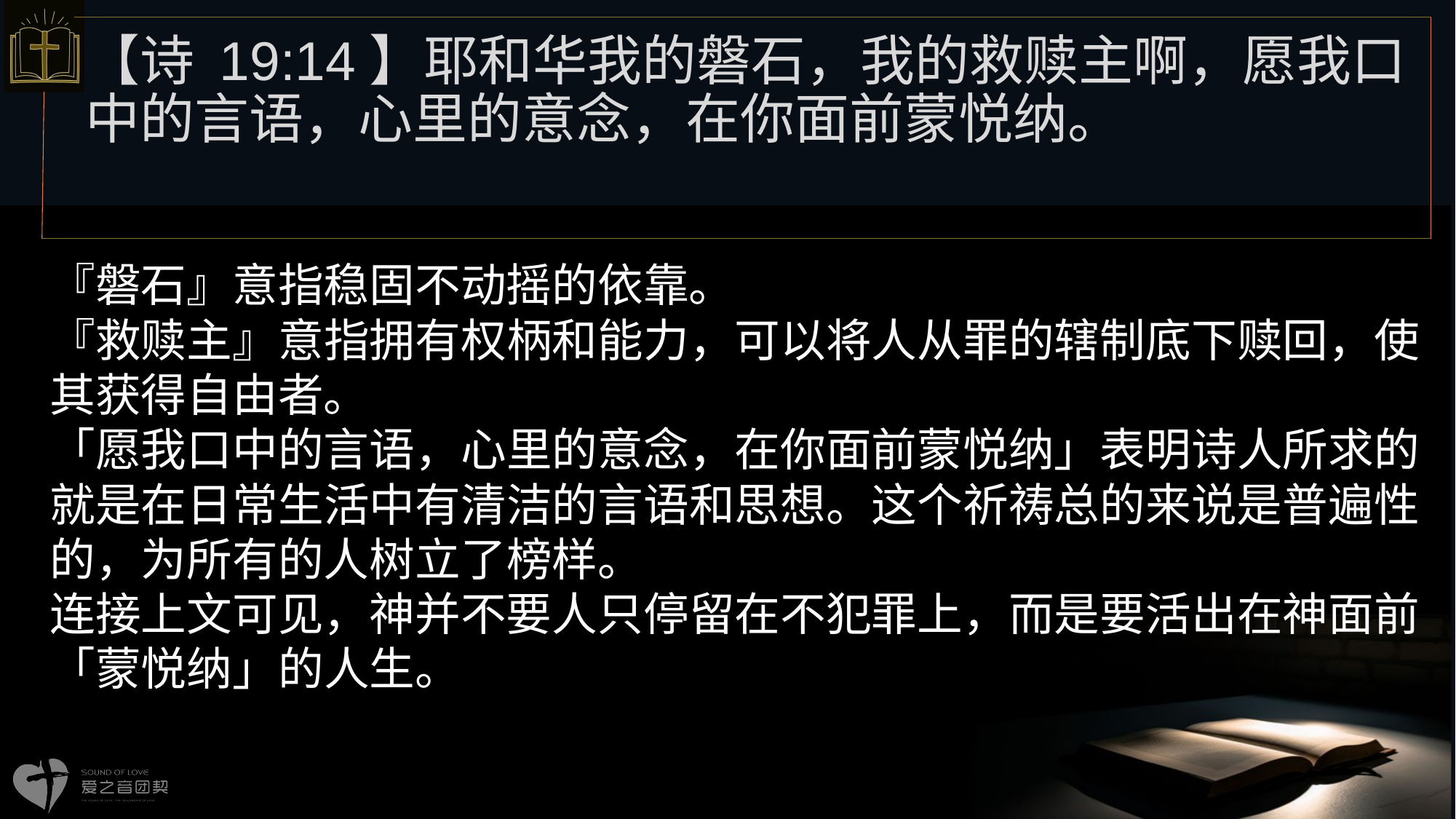

【诗 19:14】耶和华我的磐石，我的救赎主啊，愿我口中的言语，心里的意念，在你面前蒙悦纳。
# 『磐石』意指稳固不动摇的依靠。 『救赎主』意指拥有权柄和能力，可以将人从罪的辖制底下赎回，使其获得自由者。 「愿我口中的言语，心里的意念，在你面前蒙悦纳」表明诗人所求的就是在日常生活中有清洁的言语和思想。这个祈祷总的来说是普遍性的，为所有的人树立了榜样。 连接上文可见，神并不要人只停留在不犯罪上，而是要活出在神面前「蒙悦纳」的人生。